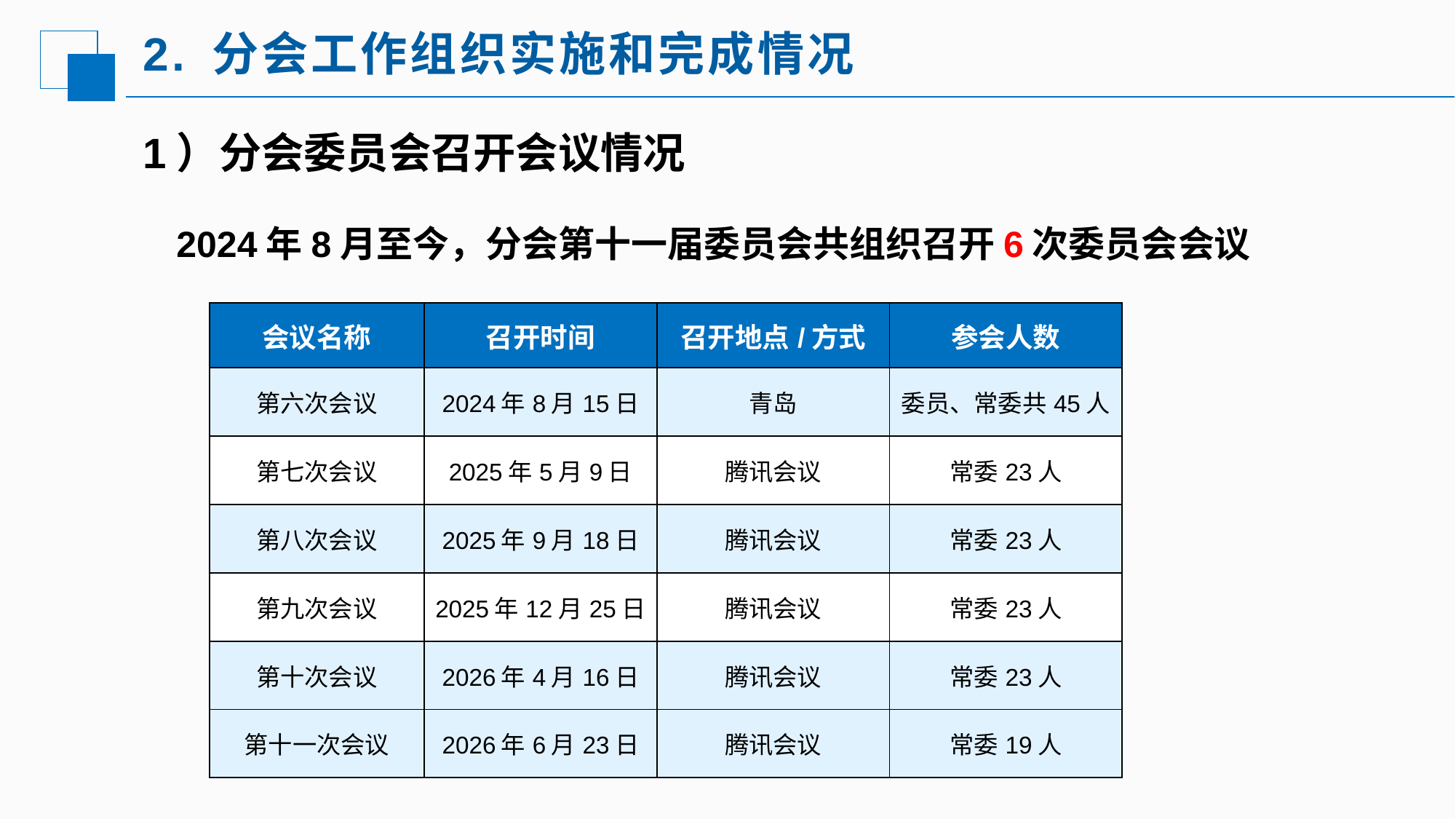

2. 分会工作组织实施和完成情况
1）分会委员会召开会议情况

    2024年8月至今，分会第十一届委员会共组织召开6次委员会会议
| 会议名称 | 召开时间 | 召开地点/方式 | 参会人数 |
| --- | --- | --- | --- |
| 第六次会议 | 2024年8月15日 | 青岛 | 委员、常委共45人 |
| 第七次会议 | 2025年5月9日 | 腾讯会议 | 常委23人 |
| 第八次会议 | 2025年9月18日 | 腾讯会议 | 常委23人 |
| 第九次会议 | 2025年12月25日 | 腾讯会议 | 常委23人 |
| 第十次会议 | 2026年4月16日 | 腾讯会议 | 常委23人 |
| 第十一次会议 | 2026年6月23日 | 腾讯会议 | 常委19人 |